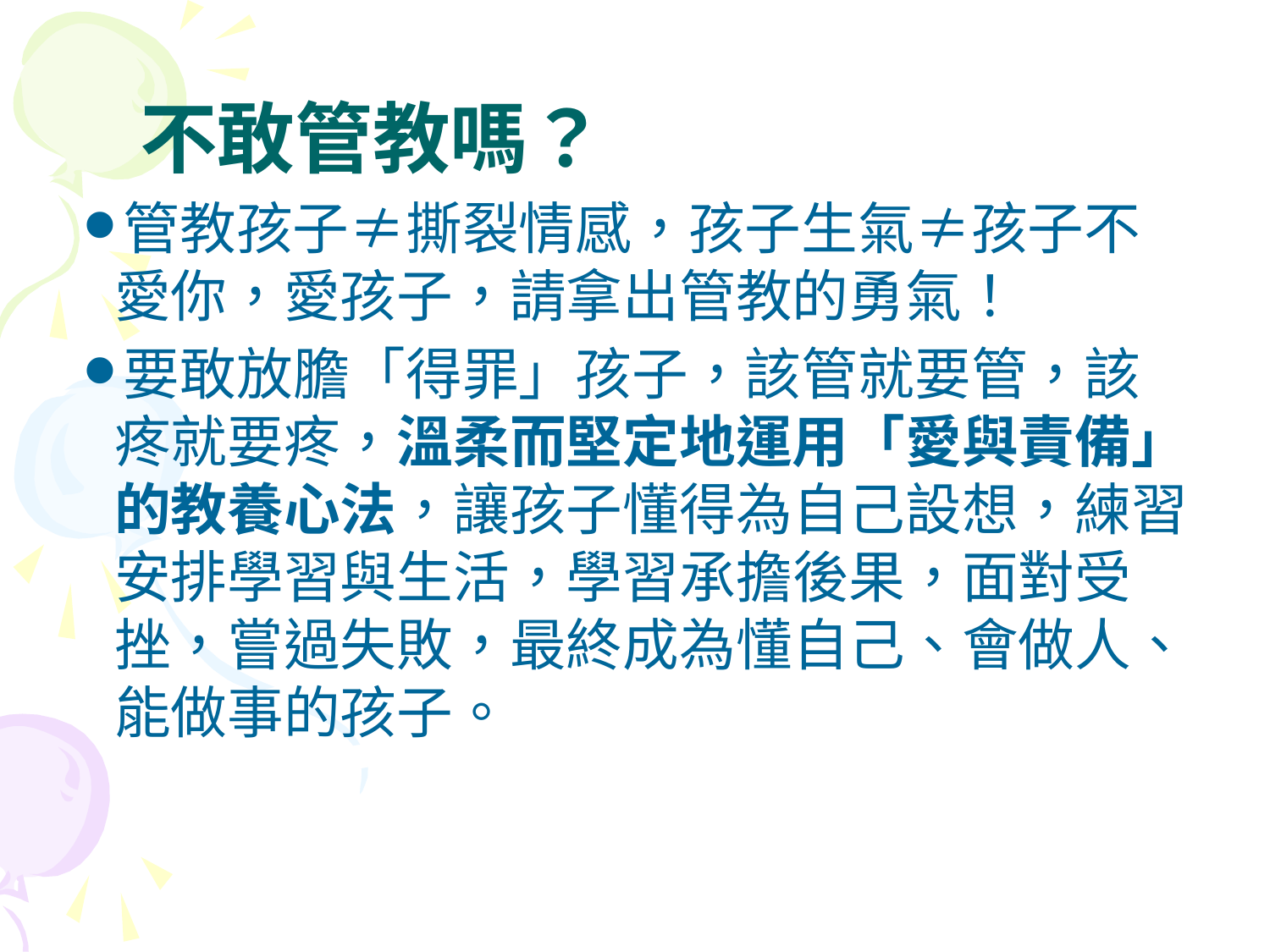

# 不敢管教嗎？
管教孩子≠撕裂情感，孩子生氣≠孩子不愛你，愛孩子，請拿出管教的勇氣！
要敢放膽「得罪」孩子，該管就要管，該疼就要疼，溫柔而堅定地運用「愛與責備」的教養心法，讓孩子懂得為自己設想，練習安排學習與生活，學習承擔後果，面對受挫，嘗過失敗，最終成為懂自己、會做人、能做事的孩子。